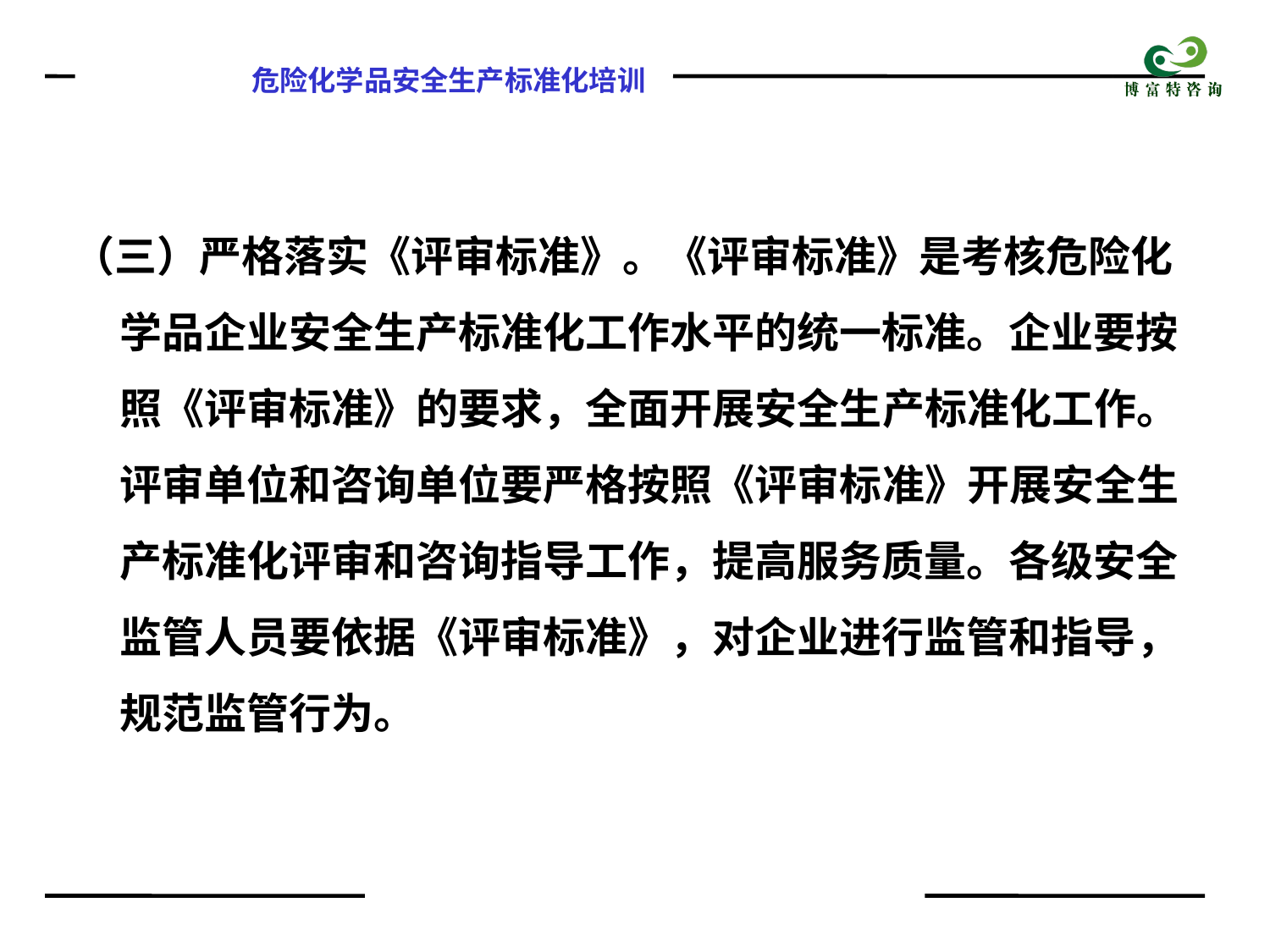

（三）严格落实《评审标准》。《评审标准》是考核危险化学品企业安全生产标准化工作水平的统一标准。企业要按照《评审标准》的要求，全面开展安全生产标准化工作。评审单位和咨询单位要严格按照《评审标准》开展安全生产标准化评审和咨询指导工作，提高服务质量。各级安全监管人员要依据《评审标准》，对企业进行监管和指导，规范监管行为。